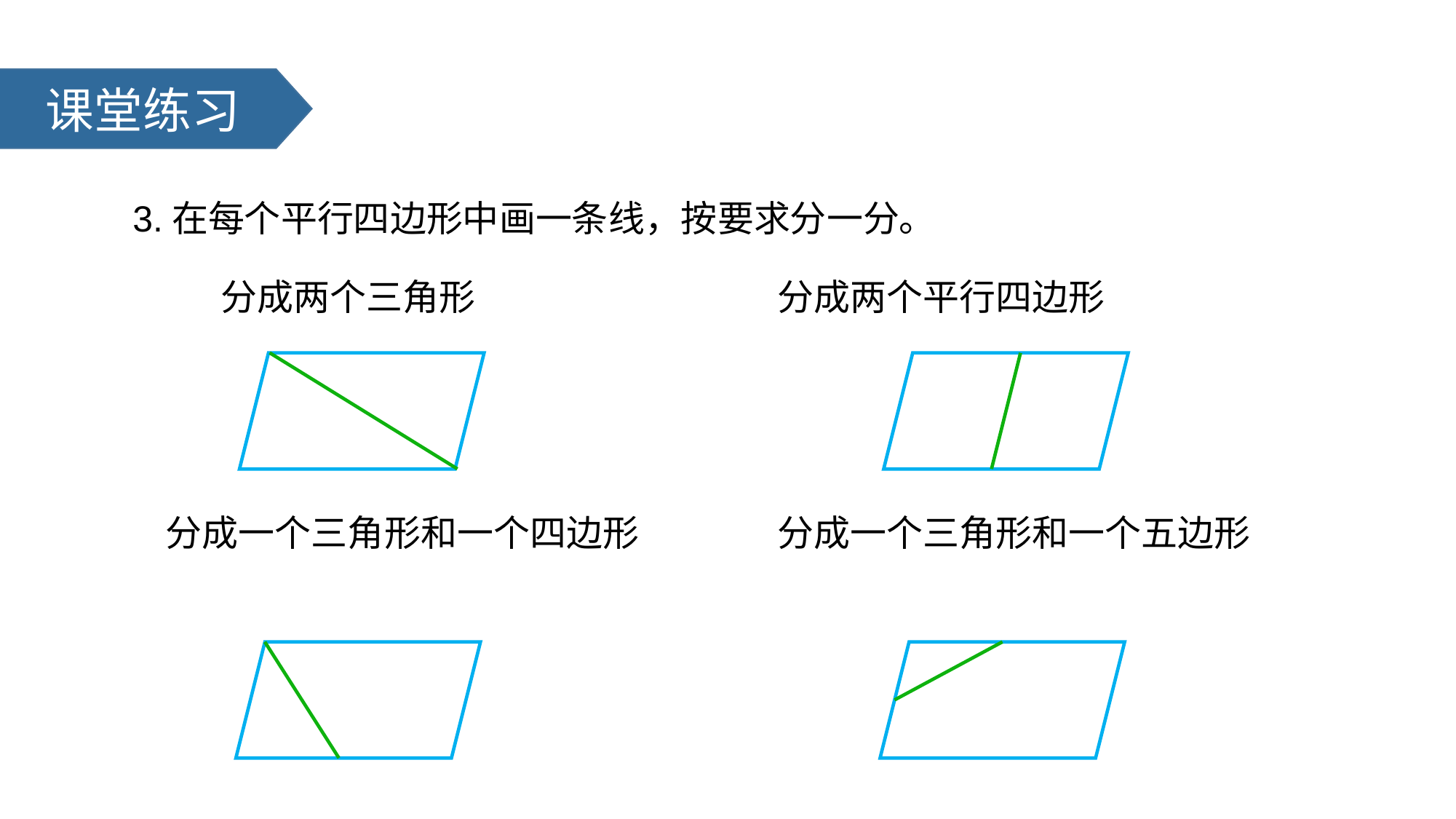

课堂练习
3.在每个平行四边形中画一条线，按要求分一分。
分成两个三角形                                     分成两个平行四边形

分成一个三角形和一个四边形                 分成一个三角形和一个五边形